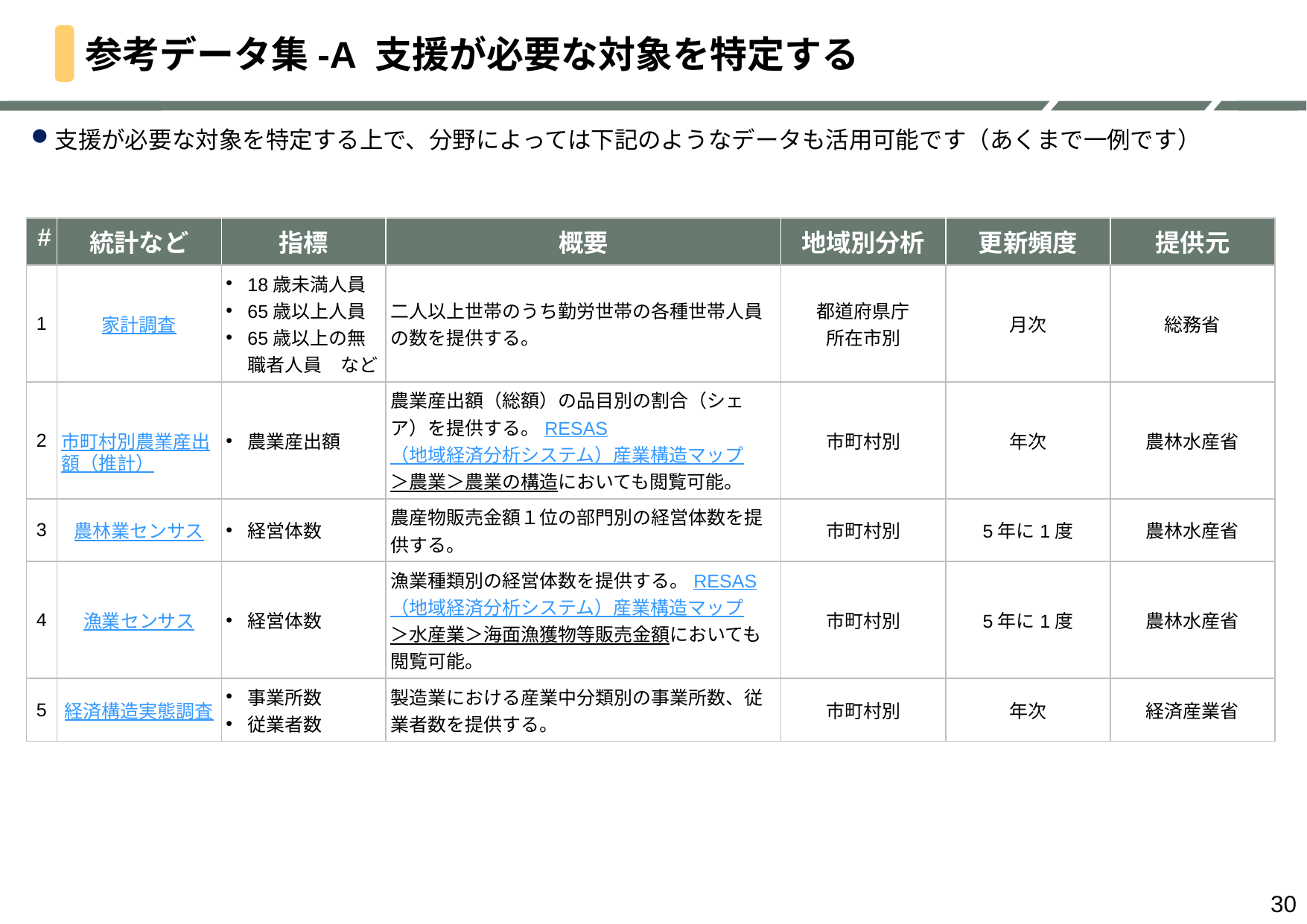

# 参考データ集-A 支援が必要な対象を特定する
支援が必要な対象を特定する上で、分野によっては下記のようなデータも活用可能です（あくまで一例です）
| # | 統計など | 指標 | 概要 | 地域別分析 | 更新頻度 | 提供元 |
| --- | --- | --- | --- | --- | --- | --- |
| 1 | 家計調査 | 18歳未満人員 65歳以上人員 65歳以上の無職者人員　など | 二人以上世帯のうち勤労世帯の各種世帯人員の数を提供する。 | 都道府県庁 所在市別 | 月次 | 総務省 |
| 2 | 市町村別農業産出額（推計） | 農業産出額 | 農業産出額（総額）の品目別の割合（シェア）を提供する。RESAS（地域経済分析システム）産業構造マップ＞農業＞農業の構造においても閲覧可能。 | 市町村別 | 年次 | 農林水産省 |
| 3 | 農林業センサス | 経営体数 | 農産物販売金額１位の部門別の経営体数を提供する。 | 市町村別 | 5年に1度 | 農林水産省 |
| 4 | 漁業センサス | 経営体数 | 漁業種類別の経営体数を提供する。RESAS（地域経済分析システム）産業構造マップ＞水産業＞海面漁獲物等販売金額においても閲覧可能。 | 市町村別 | 5年に1度 | 農林水産省 |
| 5 | 経済構造実態調査 | 事業所数 従業者数 | 製造業における産業中分類別の事業所数、従業者数を提供する。 | 市町村別 | 年次 | 経済産業省 |
30